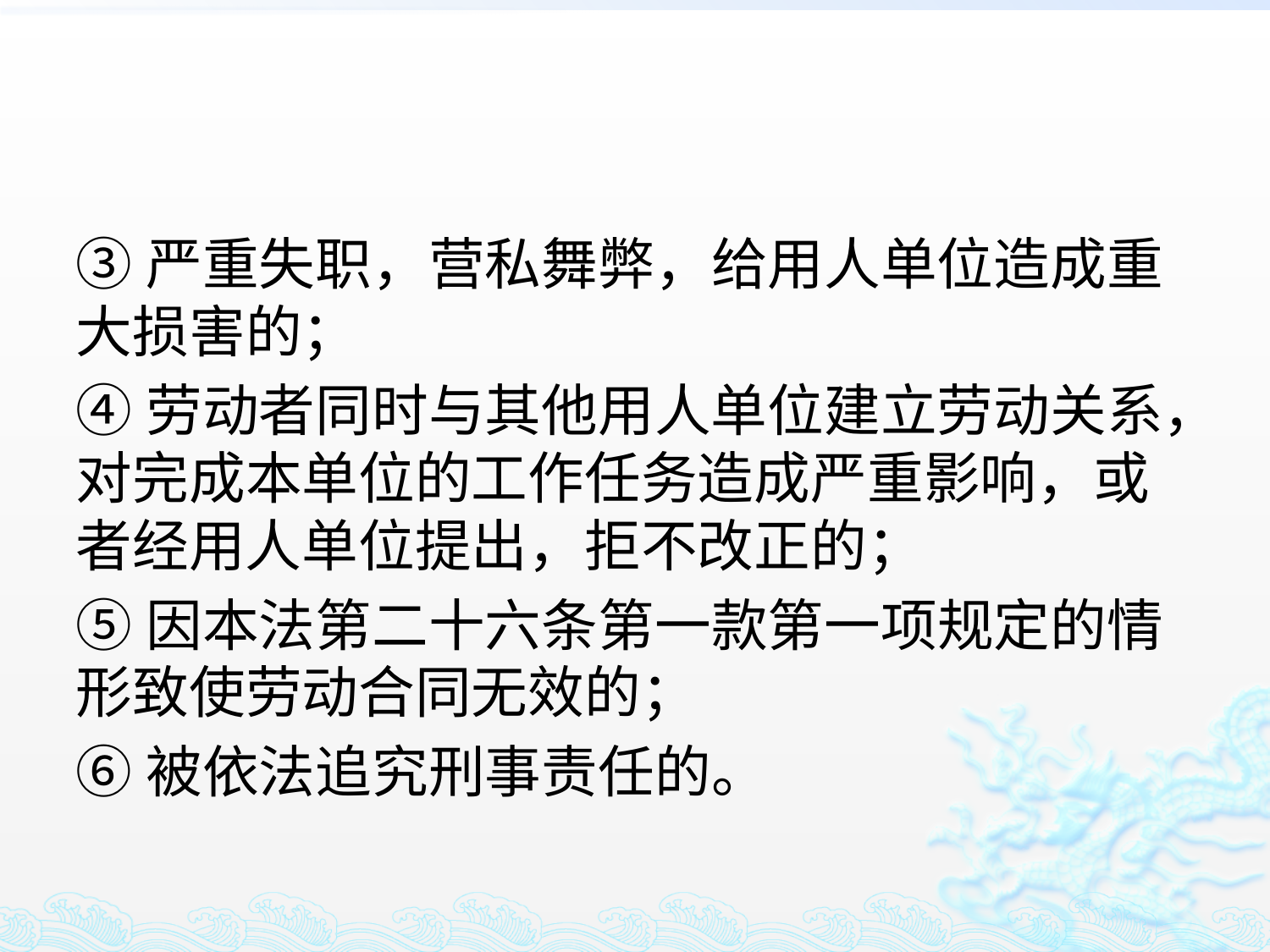

#
③严重失职，营私舞弊，给用人单位造成重大损害的；
④劳动者同时与其他用人单位建立劳动关系，对完成本单位的工作任务造成严重影响，或者经用人单位提出，拒不改正的；
⑤因本法第二十六条第一款第一项规定的情形致使劳动合同无效的；
⑥被依法追究刑事责任的。